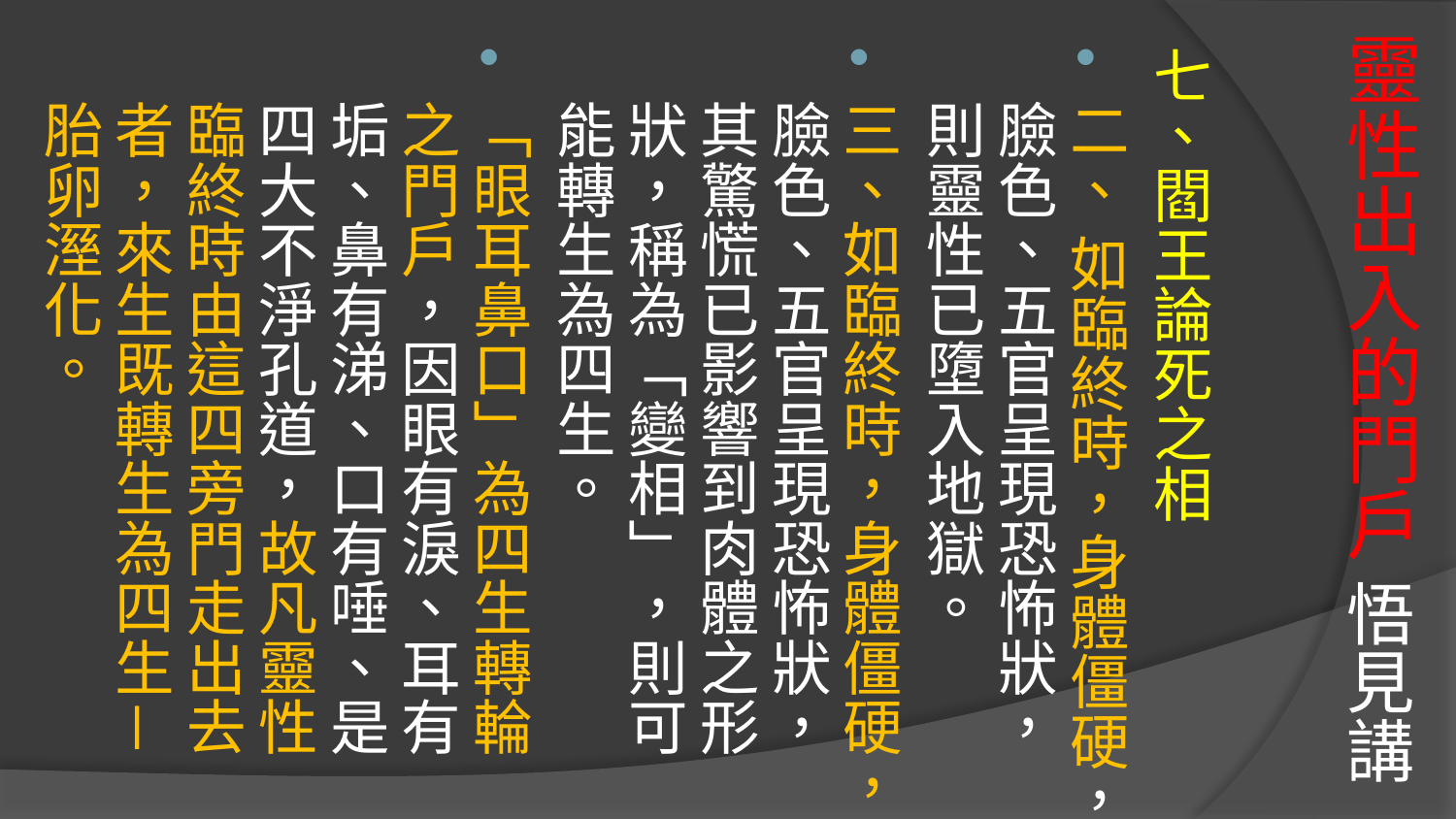

# 靈性出入的門戶 悟見講
七、閻王論死之相
二、 如臨終時，身體僵硬，臉色、五官呈現恐怖狀，則靈性已墮入地獄。
三、如臨終時，身體僵硬，臉色、五官呈現恐怖狀，其驚慌已影響到肉體之形狀，稱為「變相」，則可能轉生為四生。
「眼耳鼻口」為四生轉輪之門戶，因眼有淚、耳有垢、鼻有涕、口有唾、是四大不淨孔道，故凡靈性臨終時由這四旁門走出去者，來生既轉生為四生－胎卵溼化。